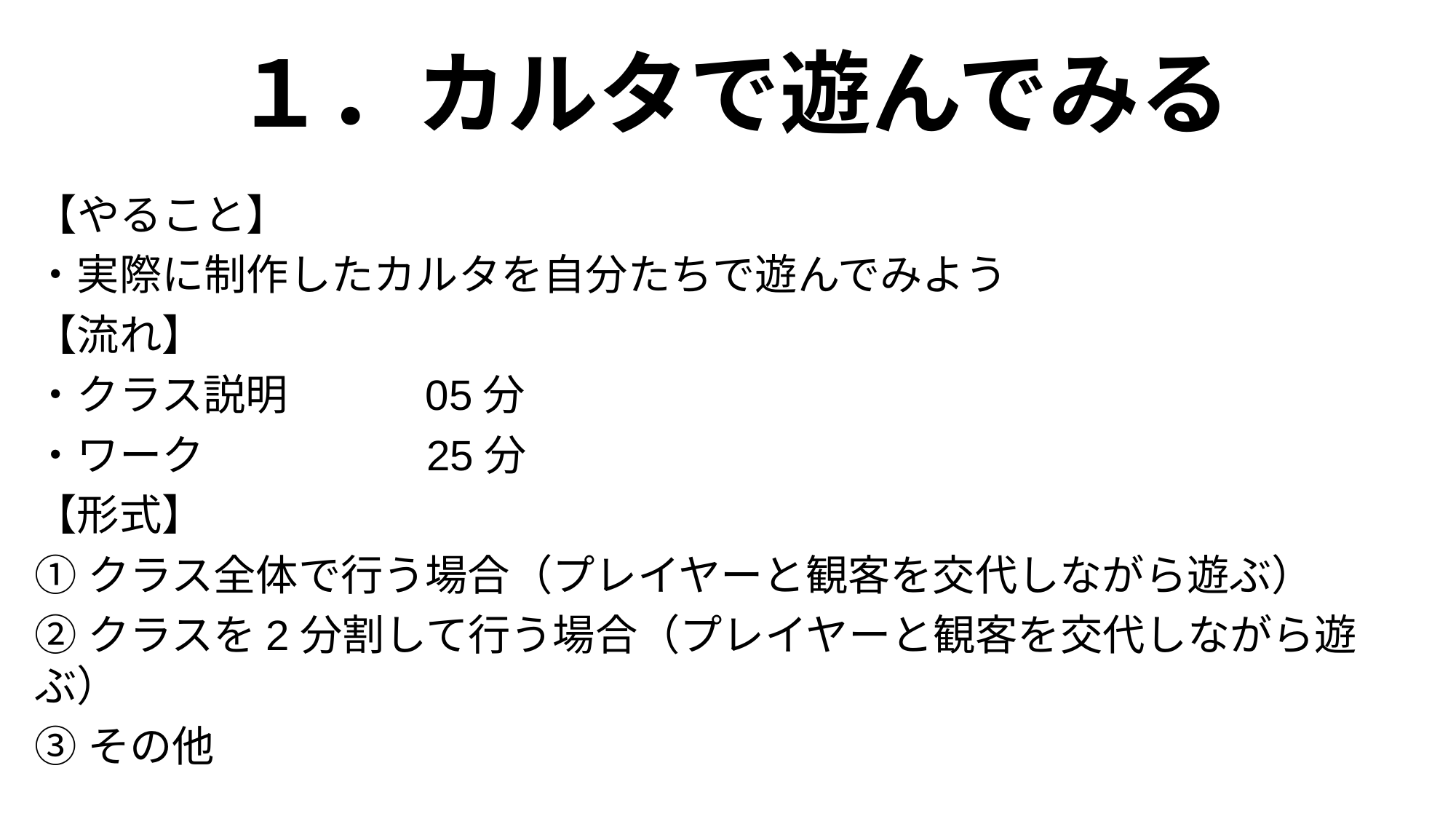

# １．カルタで遊んでみる
【やること】
・実際に制作したカルタを自分たちで遊んでみよう
【流れ】
・クラス説明　　　05分
・ワーク　　　　　25分
【形式】
①クラス全体で行う場合（プレイヤーと観客を交代しながら遊ぶ）
②クラスを2分割して行う場合（プレイヤーと観客を交代しながら遊ぶ）
③その他